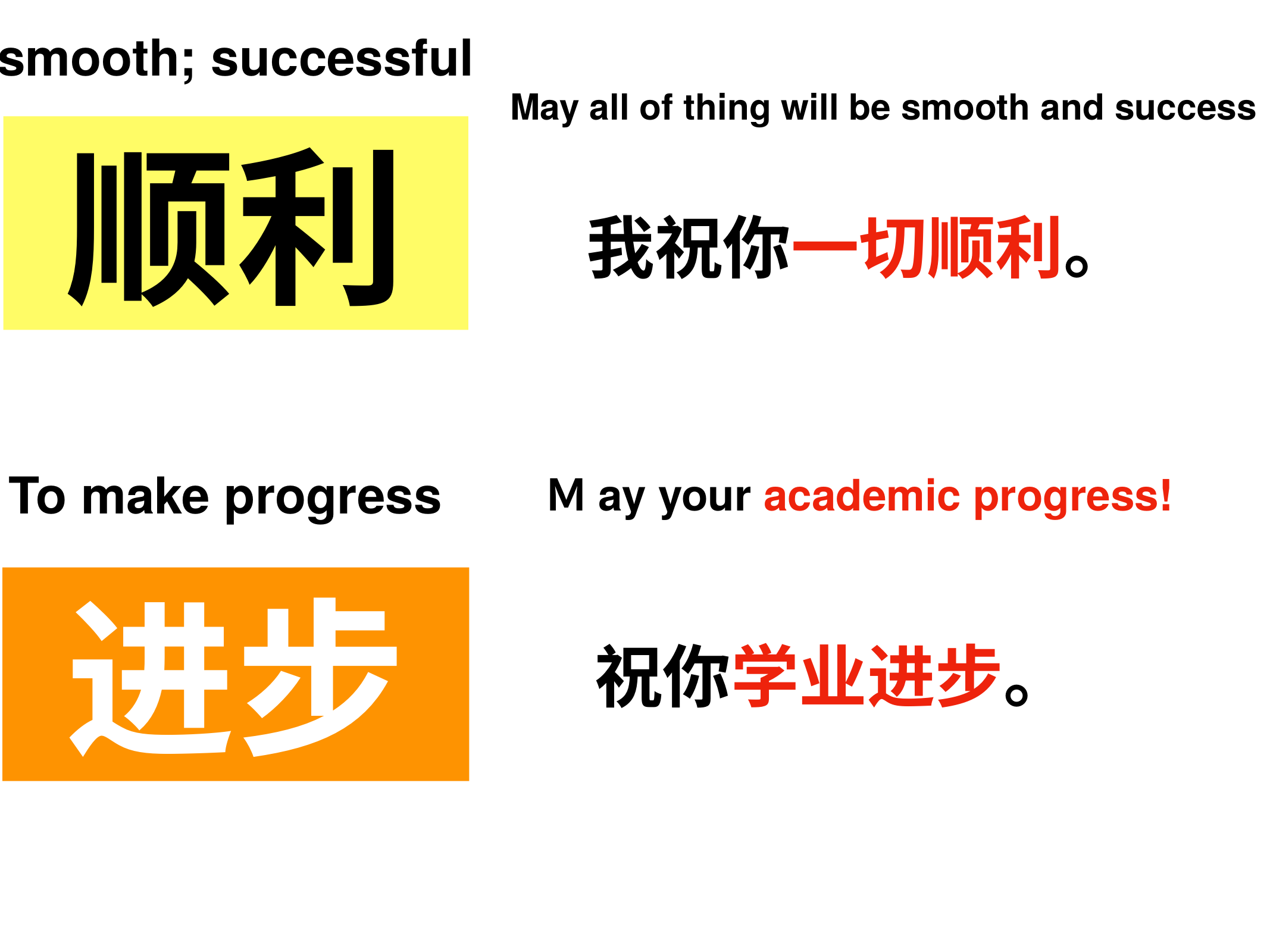

smooth; successful
May all of thing will be smooth and success
顺利
我祝你一切顺利。
Ｍay your academic progress!
To make progress
进步
祝你学业进步。